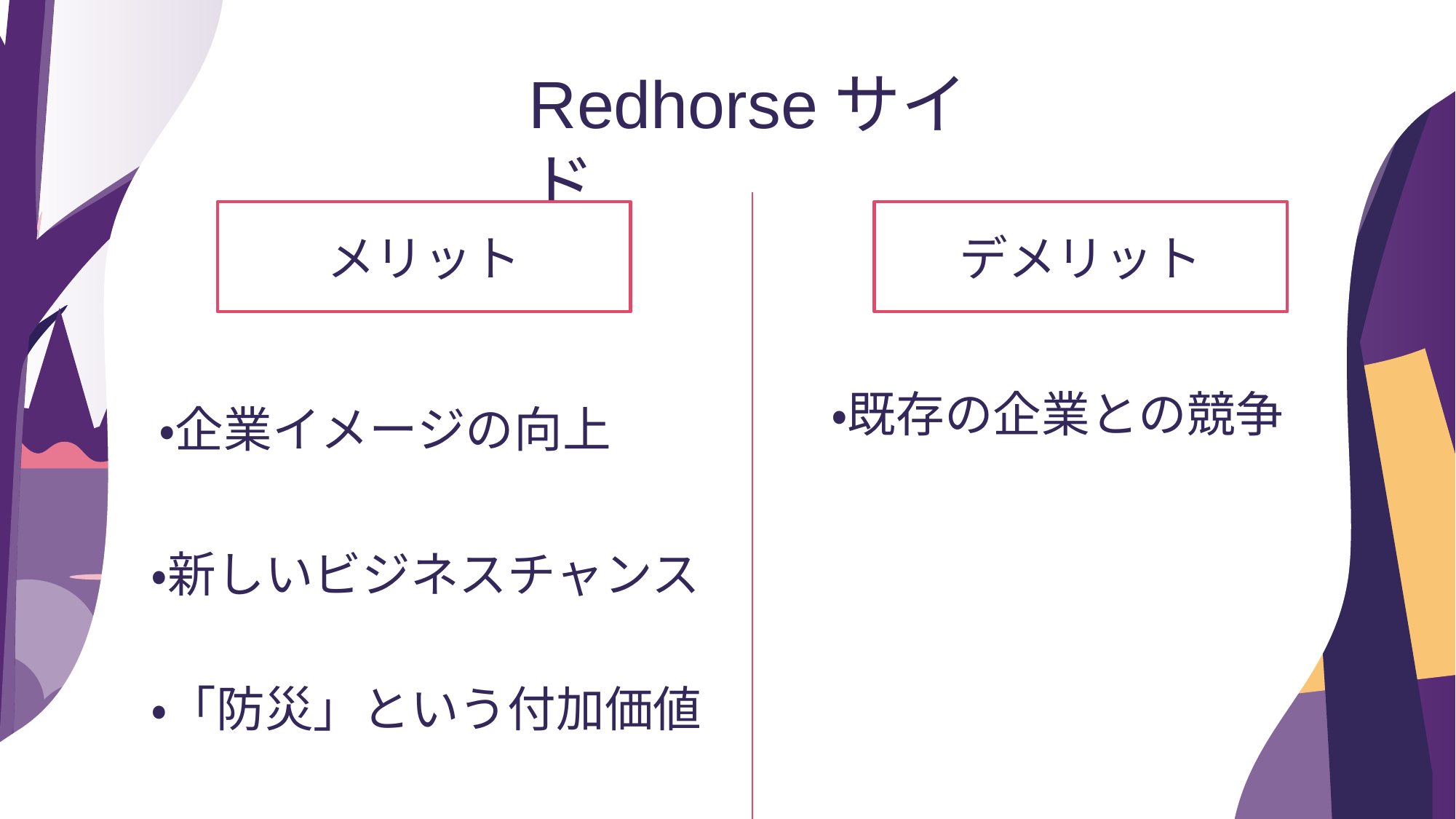

Redhorseサイド
メリット
デメリット
・企業イメージの向上
・既存の企業との競争

・新しいビジネスチャンス
・「防災」という付加価値